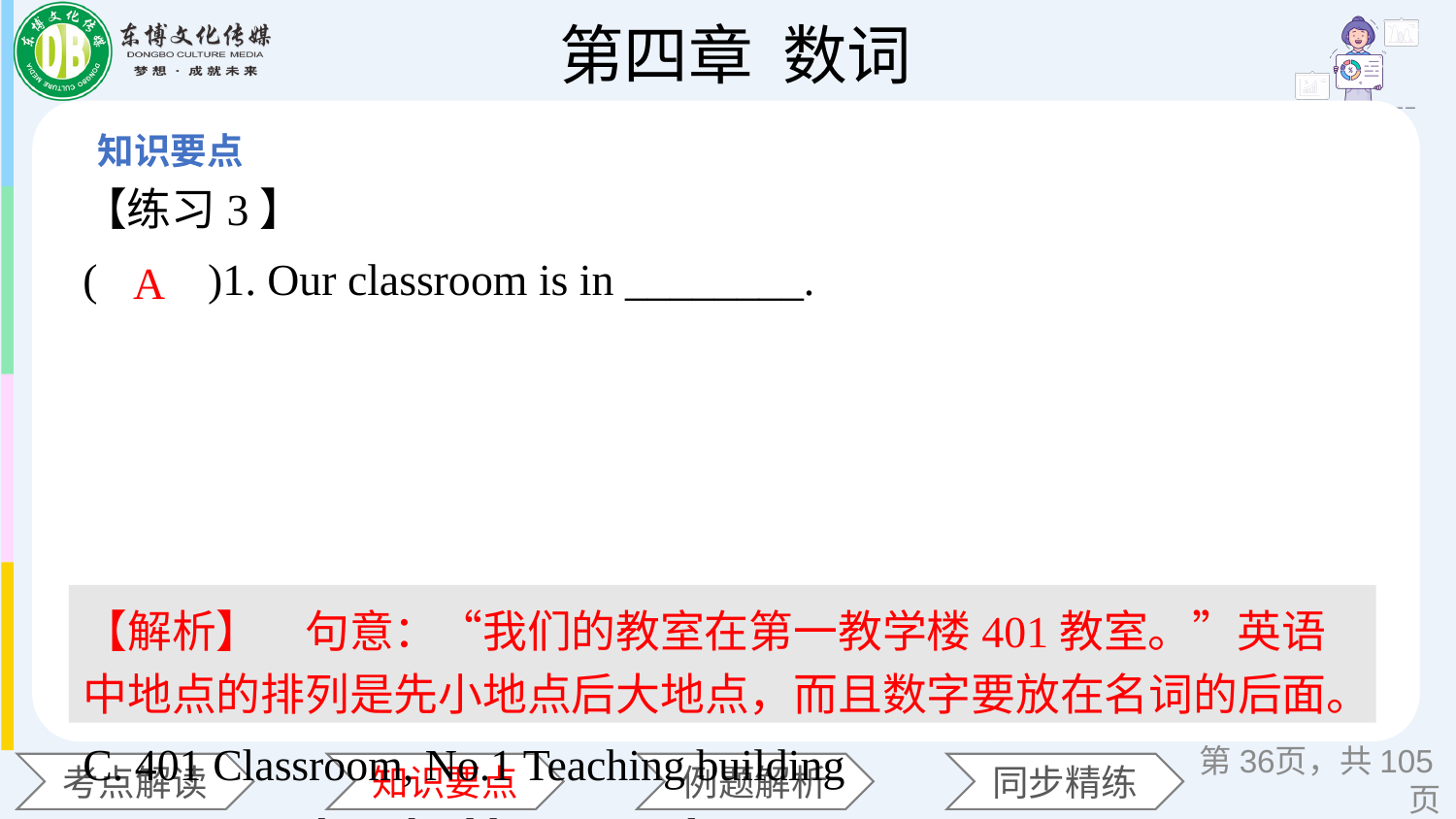

【练习3】
(　　)1. Our classroom is in ________.
A. Classroom 401, Teaching building No.1
B. Teaching building No.1, Classroom 401
C. 401 Classroom, No.1 Teaching building
D. No.1 Teaching building, 401 Classroom
A
【解析】　句意：“我们的教室在第一教学楼401教室。”英语中地点的排列是先小地点后大地点，而且数字要放在名词的后面。
第36页，共105页